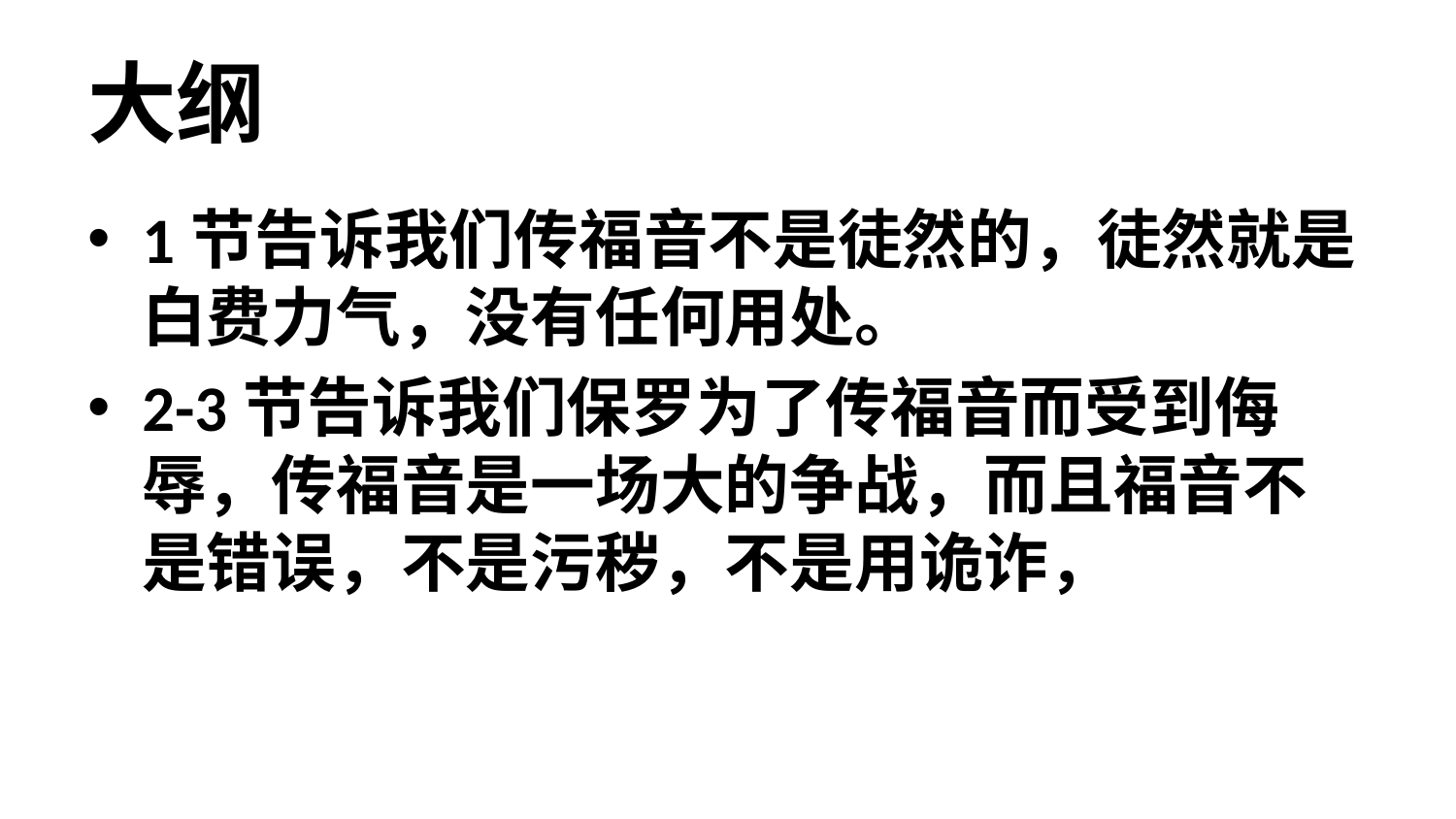

# 大纲
1节告诉我们传福音不是徒然的，徒然就是白费力气，没有任何用处。
2-3节告诉我们保罗为了传福音而受到侮辱，传福音是一场大的争战，而且福音不是错误，不是污秽，不是用诡诈，